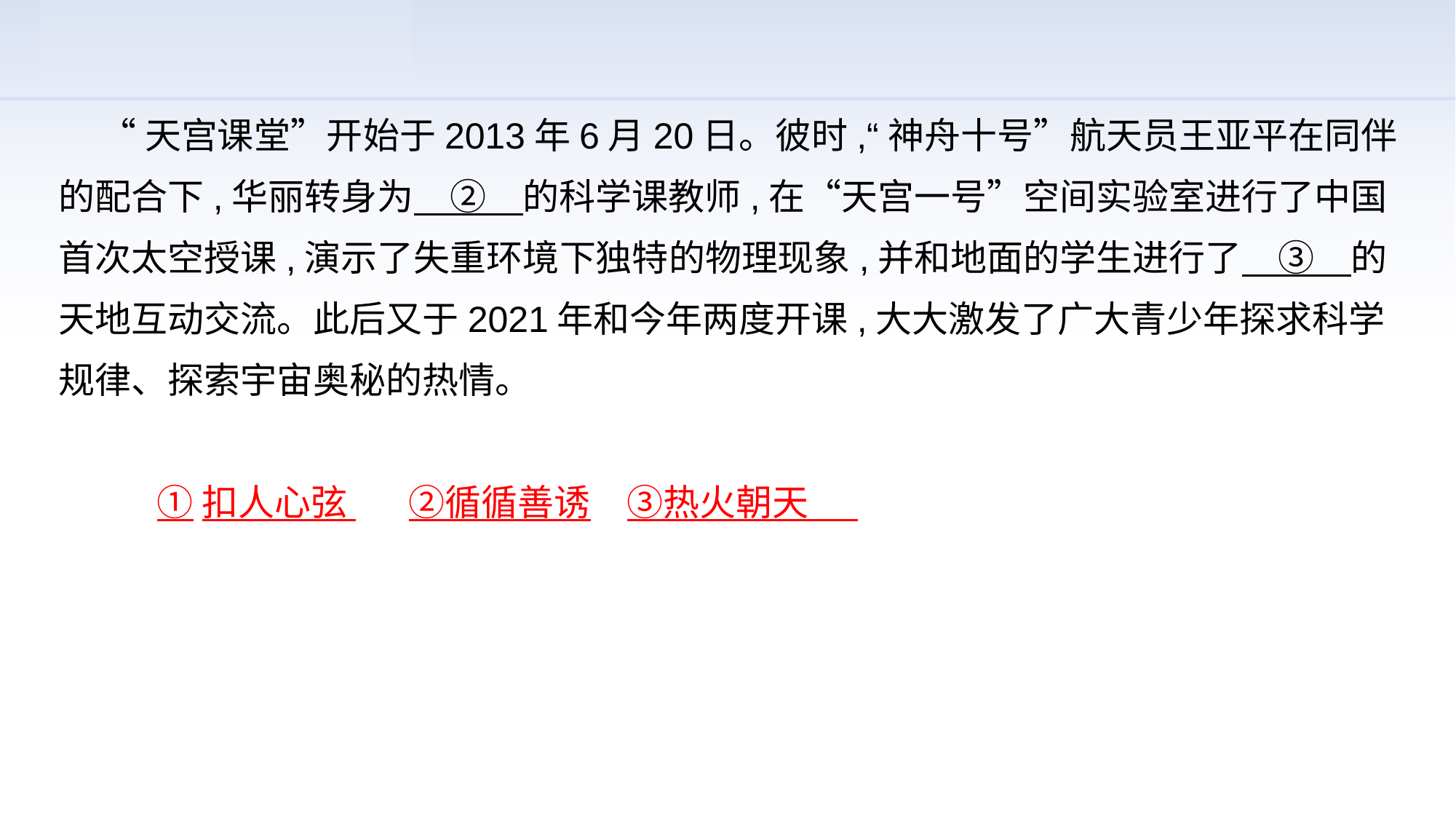

“天宫课堂”开始于2013年6月20日。彼时,“神舟十号”航天员王亚平在同伴的配合下,华丽转身为　②　的科学课教师,在“天宫一号”空间实验室进行了中国首次太空授课,演示了失重环境下独特的物理现象,并和地面的学生进行了　③　的天地互动交流。此后又于2021年和今年两度开课,大大激发了广大青少年探求科学规律、探索宇宙奥秘的热情。

            ①扣人心弦   　②循循善诱　③热火朝天